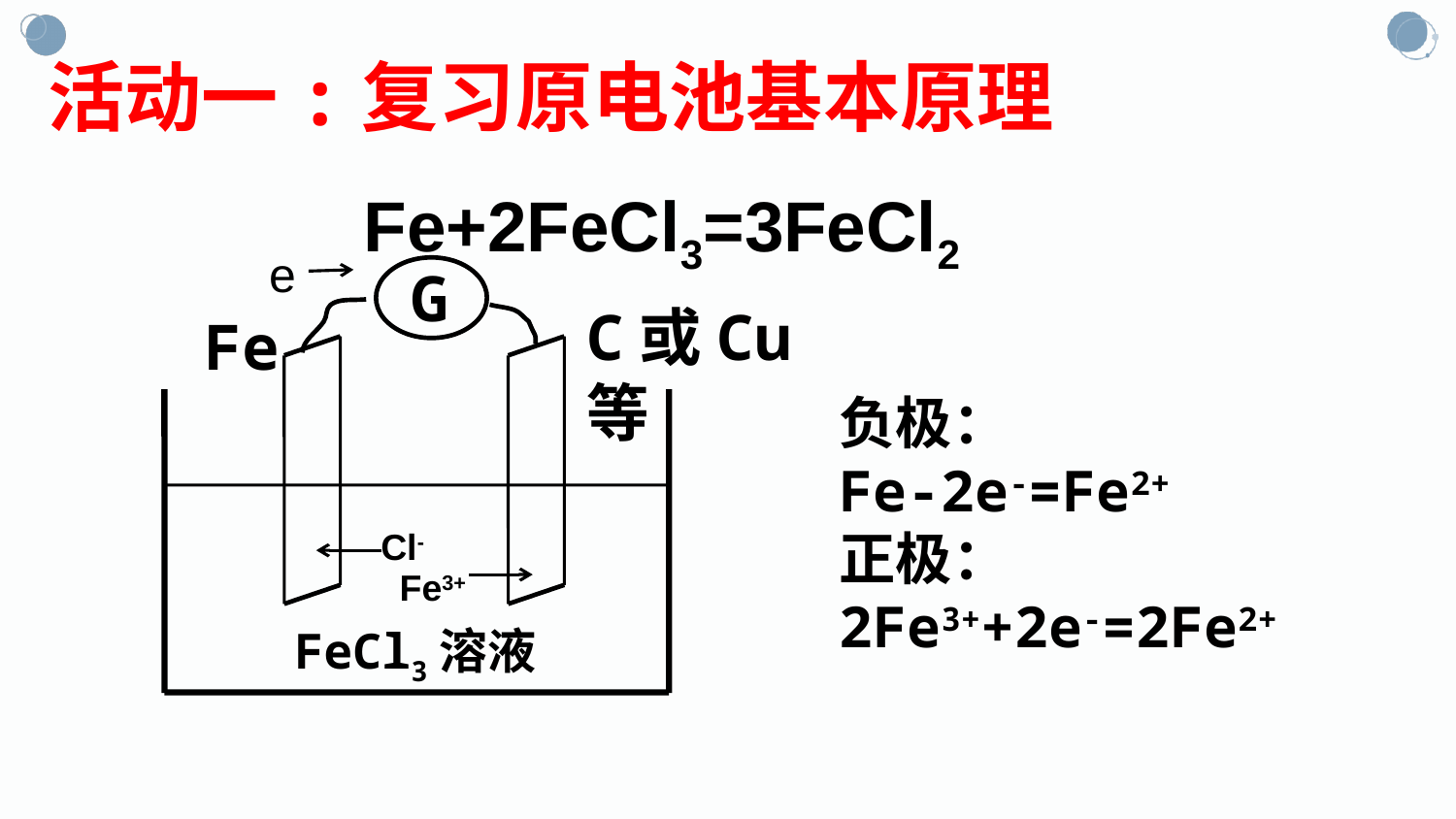

活动一:复习原电池基本原理
Fe+2FeCl3=3FeCl2
e
G

C或Cu等

Fe

Cl-
Fe3+

FeCl3溶液

负极：
Fe-2e-=Fe2+
正极：
2Fe3++2e-=2Fe2+